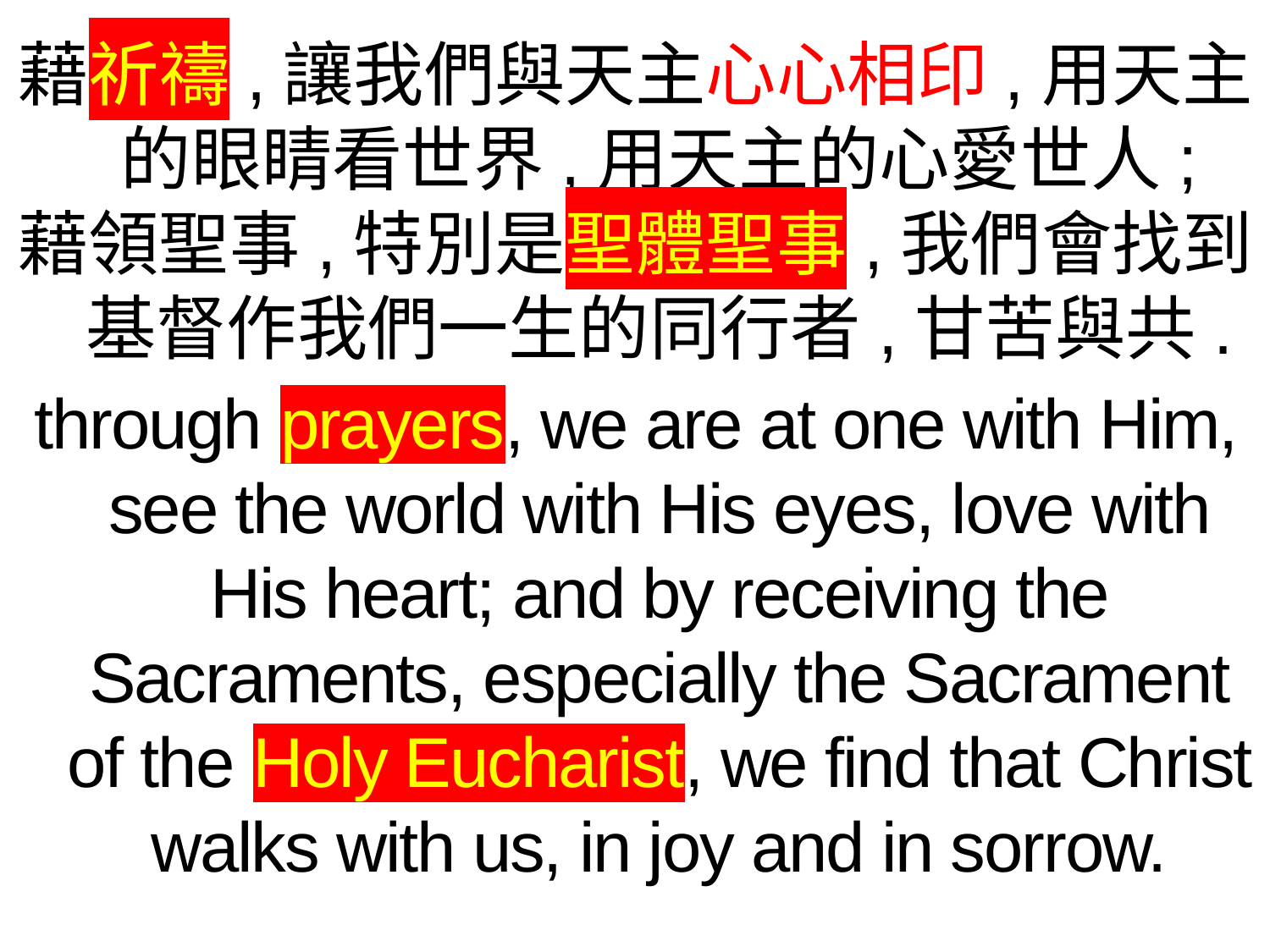

藉祈禱,讓我們與天主心心相印,用天主的眼睛看世界,用天主的心愛世人;
藉領聖事,特別是聖體聖事,我們會找到基督作我們一生的同行者,甘苦與共.
through prayers, we are at one with Him, see the world with His eyes, love with His heart; and by receiving the Sacraments, especially the Sacrament of the Holy Eucharist, we find that Christ walks with us, in joy and in sorrow.